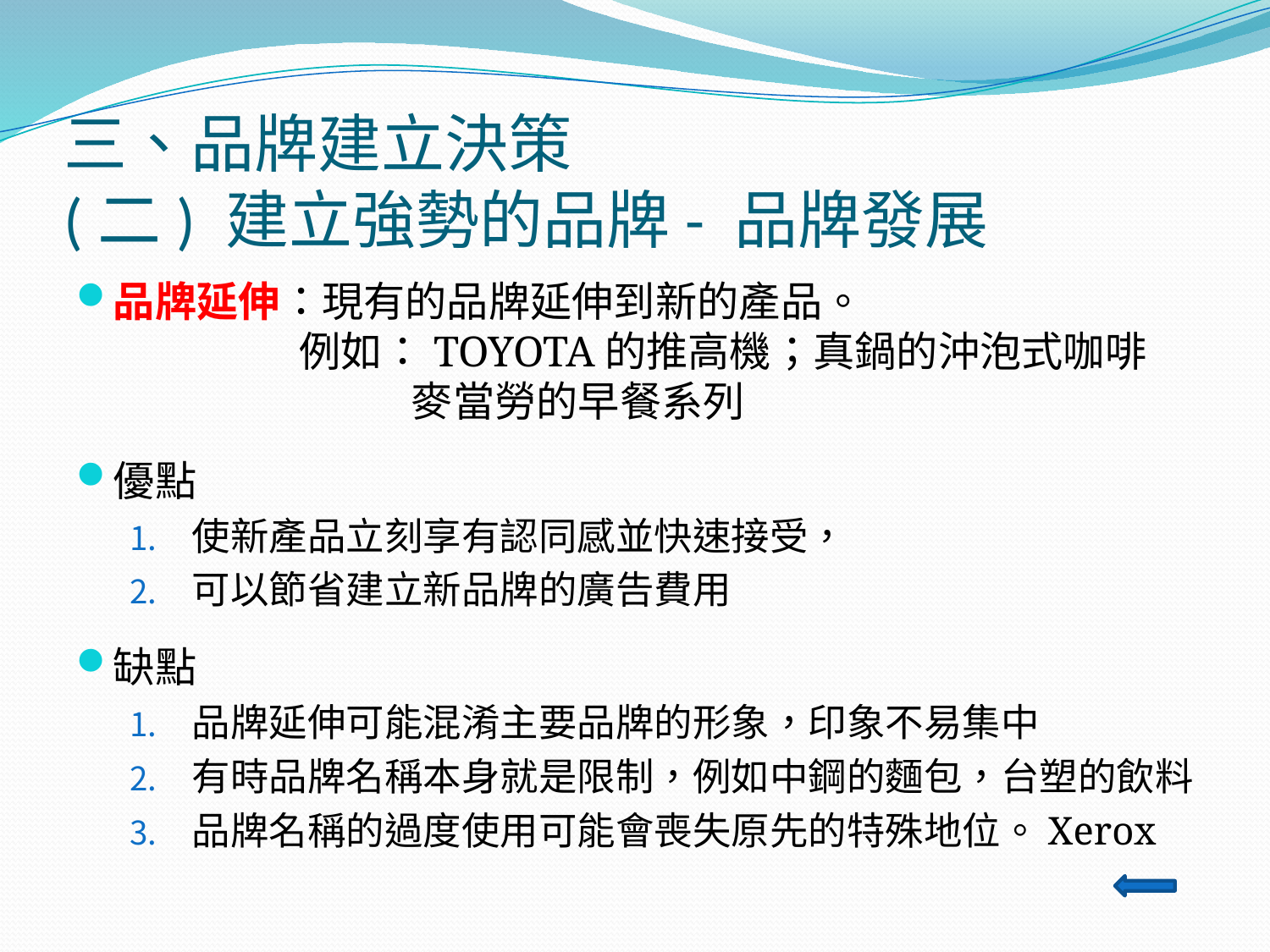

# 三、品牌建立決策 (二) 建立強勢的品牌- 品牌發展
品牌延伸：現有的品牌延伸到新的產品。
                    例如：TOYOTA的推高機；真鍋的沖泡式咖啡
                                麥當勞的早餐系列
優點
使新產品立刻享有認同感並快速接受，
可以節省建立新品牌的廣告費用
缺點
品牌延伸可能混淆主要品牌的形象，印象不易集中
有時品牌名稱本身就是限制，例如中鋼的麵包，台塑的飲料
品牌名稱的過度使用可能會喪失原先的特殊地位。Xerox